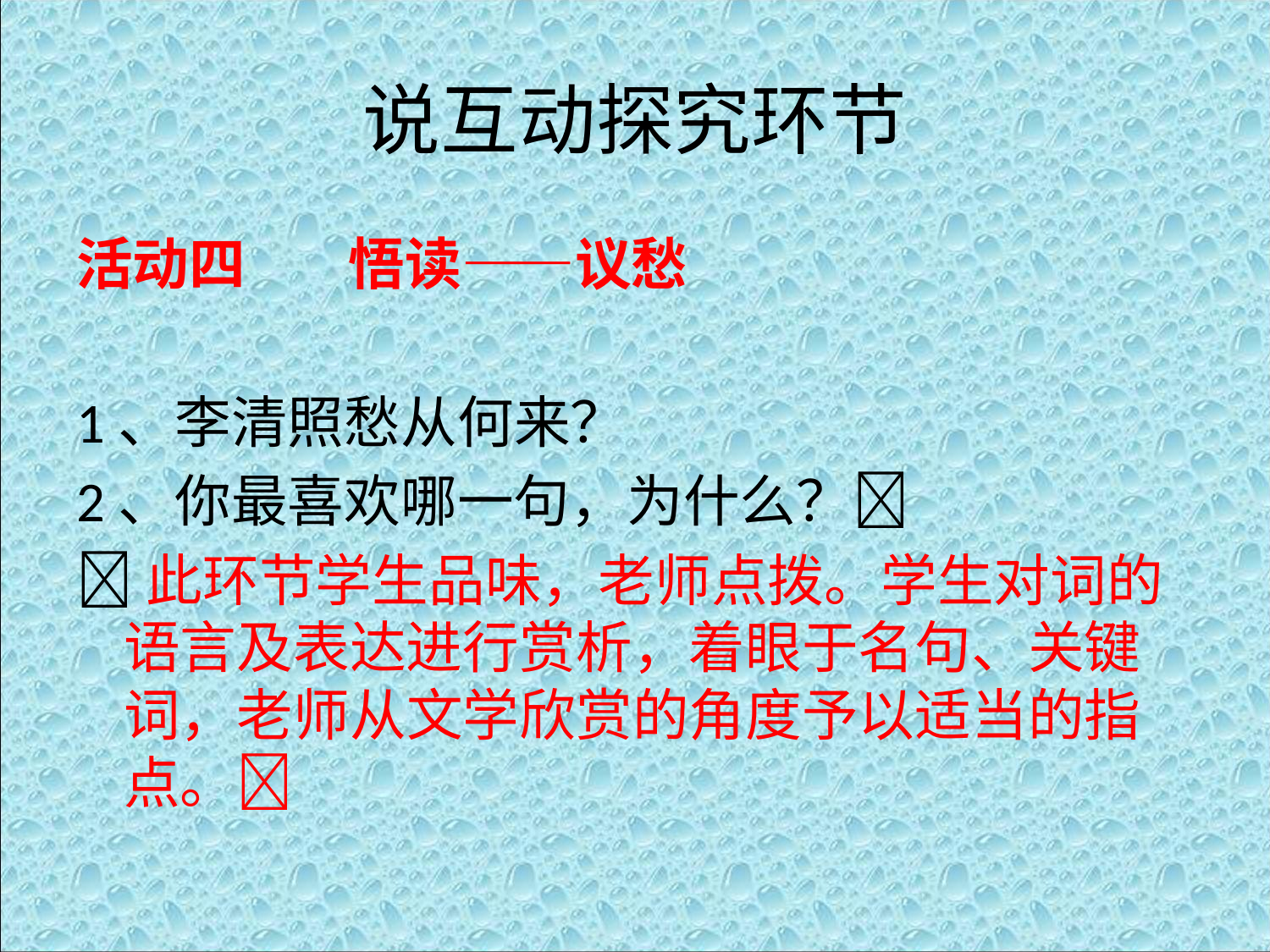

# 说互动探究环节
活动四        悟读——议愁

1、李清照愁从何来？
2、你最喜欢哪一句，为什么？􀅬
􀅨此环节学生品味，老师点拨。学生对词的语言及表达进行赏析，着眼于名句、关键词，老师从文学欣赏的角度予以适当的指点。􀅩